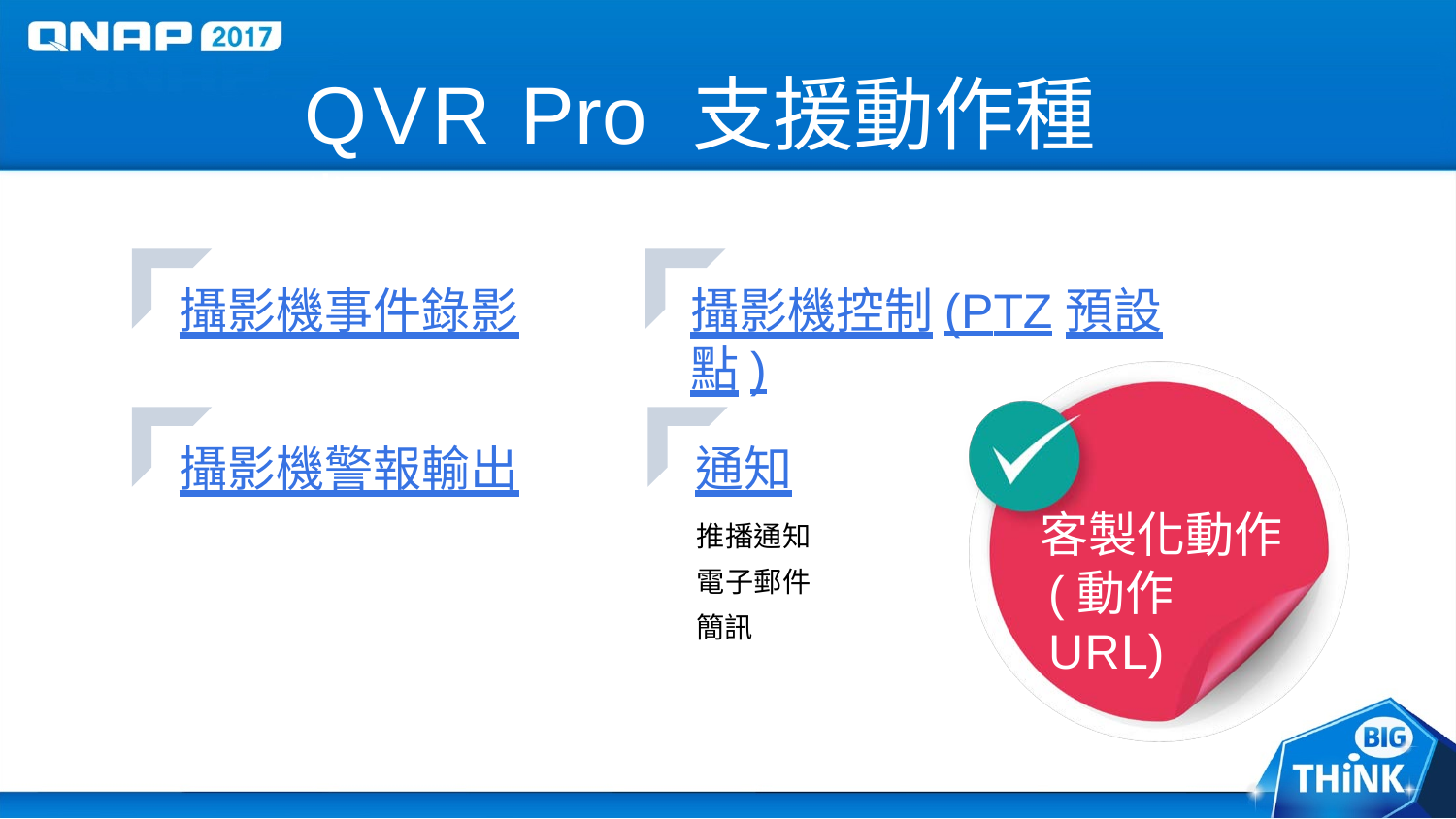

# QVR Pro 支援動作種類

攝影機事件錄影
攝影機控制(PTZ預設點)

攝影機警報輸出
通知
推播通知 電子郵件 簡訊
客製化動作
(動作URL)